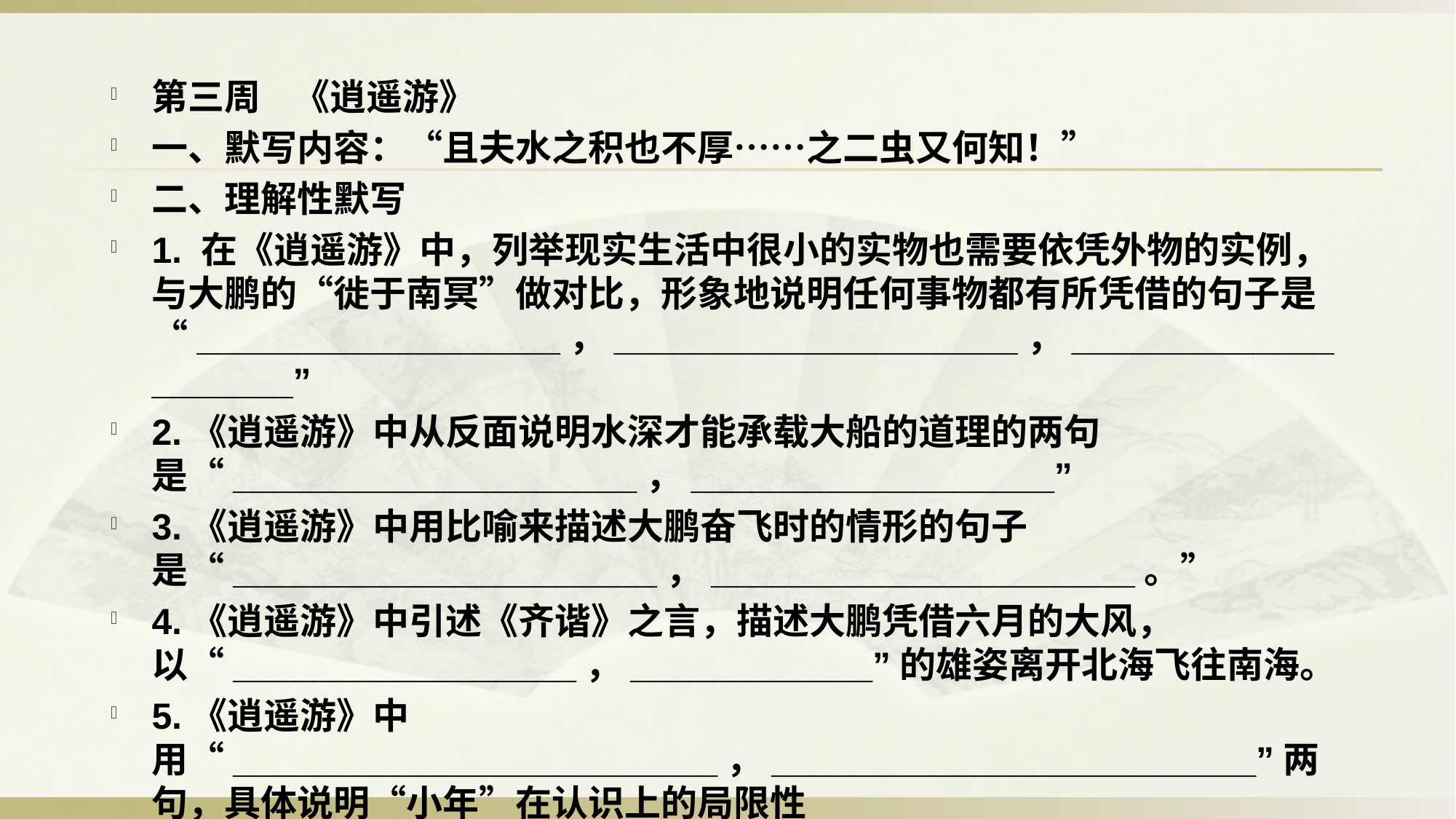

第三周    《逍遥游》
一、默写内容：“且夫水之积也不厚……之二虫又何知！”
二、理解性默写
1. 在《逍遥游》中，列举现实生活中很小的实物也需要依凭外物的实例，与大鹏的“徙于南冥”做对比，形象地说明任何事物都有所凭借的句子是“__________________，____________________，____________________”
2.《逍遥游》中从反面说明水深才能承载大船的道理的两句是“____________________，__________________”
3.《逍遥游》中用比喻来描述大鹏奋飞时的情形的句子是“_____________________，_____________________。”
4.《逍遥游》中引述《齐谐》之言，描述大鹏凭借六月的大风，以“_________________，____________”的雄姿离开北海飞往南海。
5.《逍遥游》中用“________________________，________________________”两句，具体说明“小年”在认识上的局限性